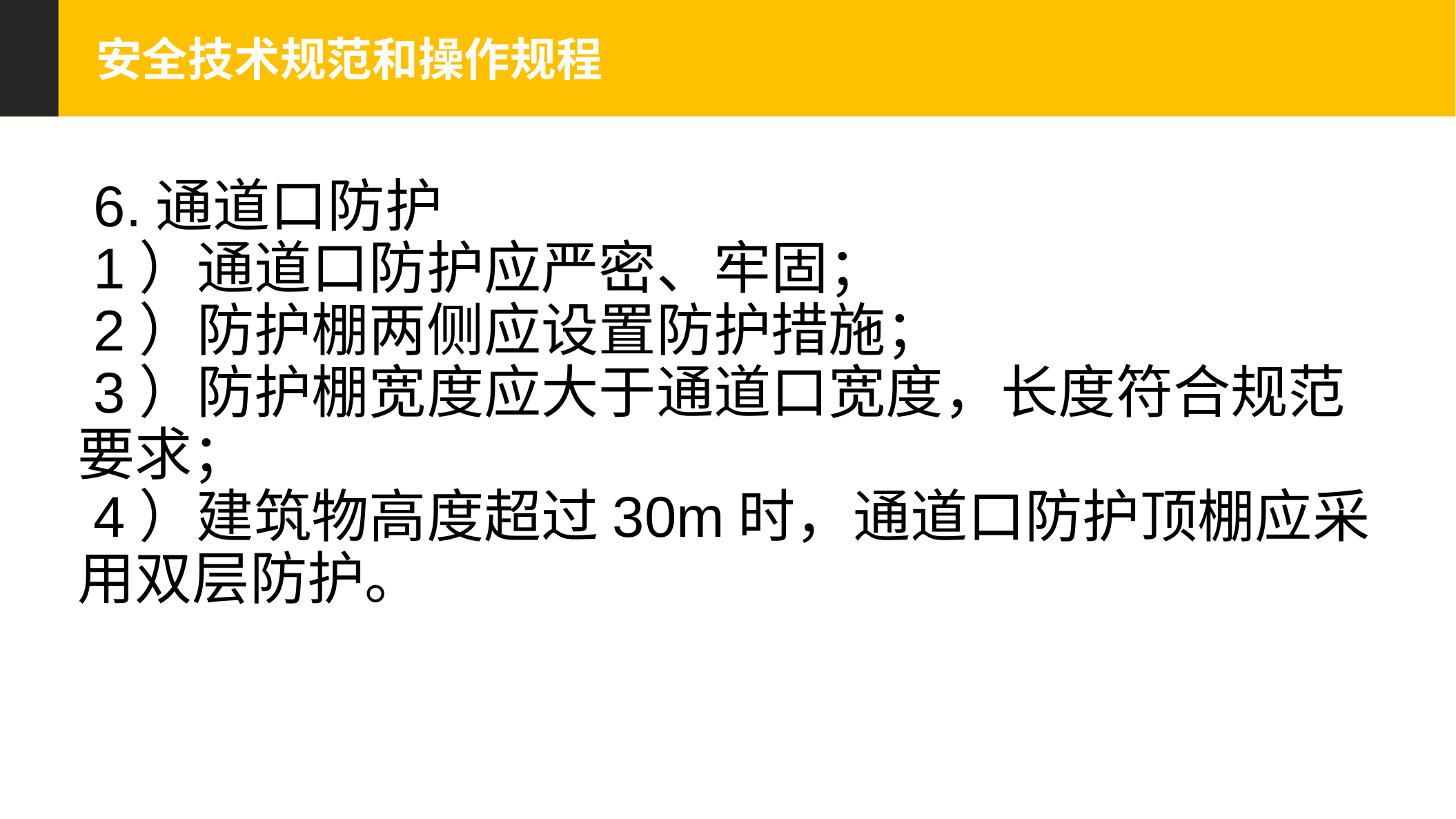

安全技术规范和操作规程
 6.通道口防护
 1）通道口防护应严密、牢固；
 2）防护棚两侧应设置防护措施；
 3）防护棚宽度应大于通道口宽度，长度符合规范要求；
 4）建筑物高度超过30m时，通道口防护顶棚应采用双层防护。